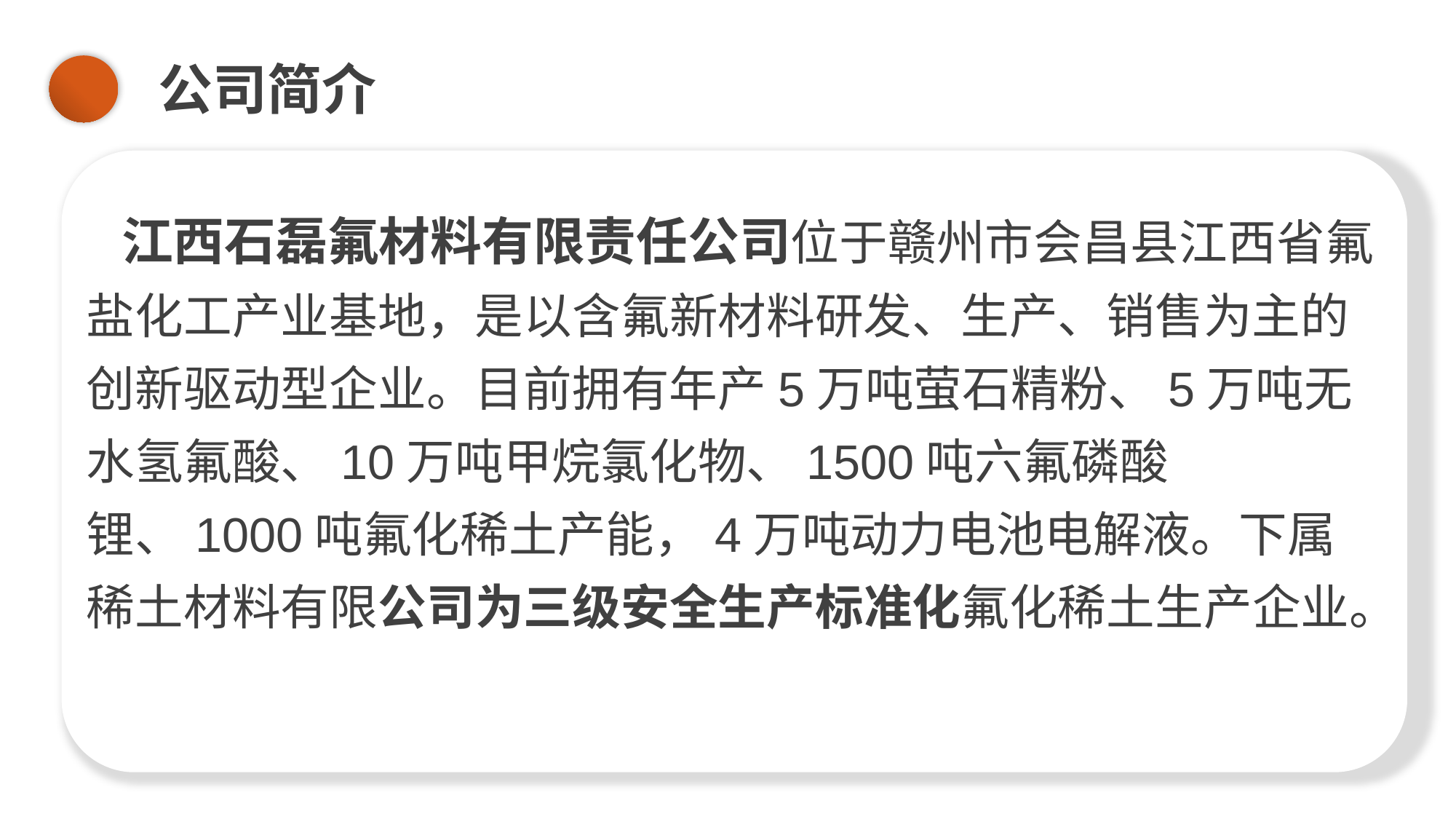

公司简介

  江西石磊氟材料有限责任公司位于赣州市会昌县江西省氟盐化工产业基地，是以含氟新材料研发、生产、销售为主的创新驱动型企业。目前拥有年产5万吨萤石精粉、5万吨无水氢氟酸、10万吨甲烷氯化物、1500吨六氟磷酸锂、1000吨氟化稀土产能，4万吨动力电池电解液。下属稀土材料有限公司为三级安全生产标准化氟化稀土生产企业。